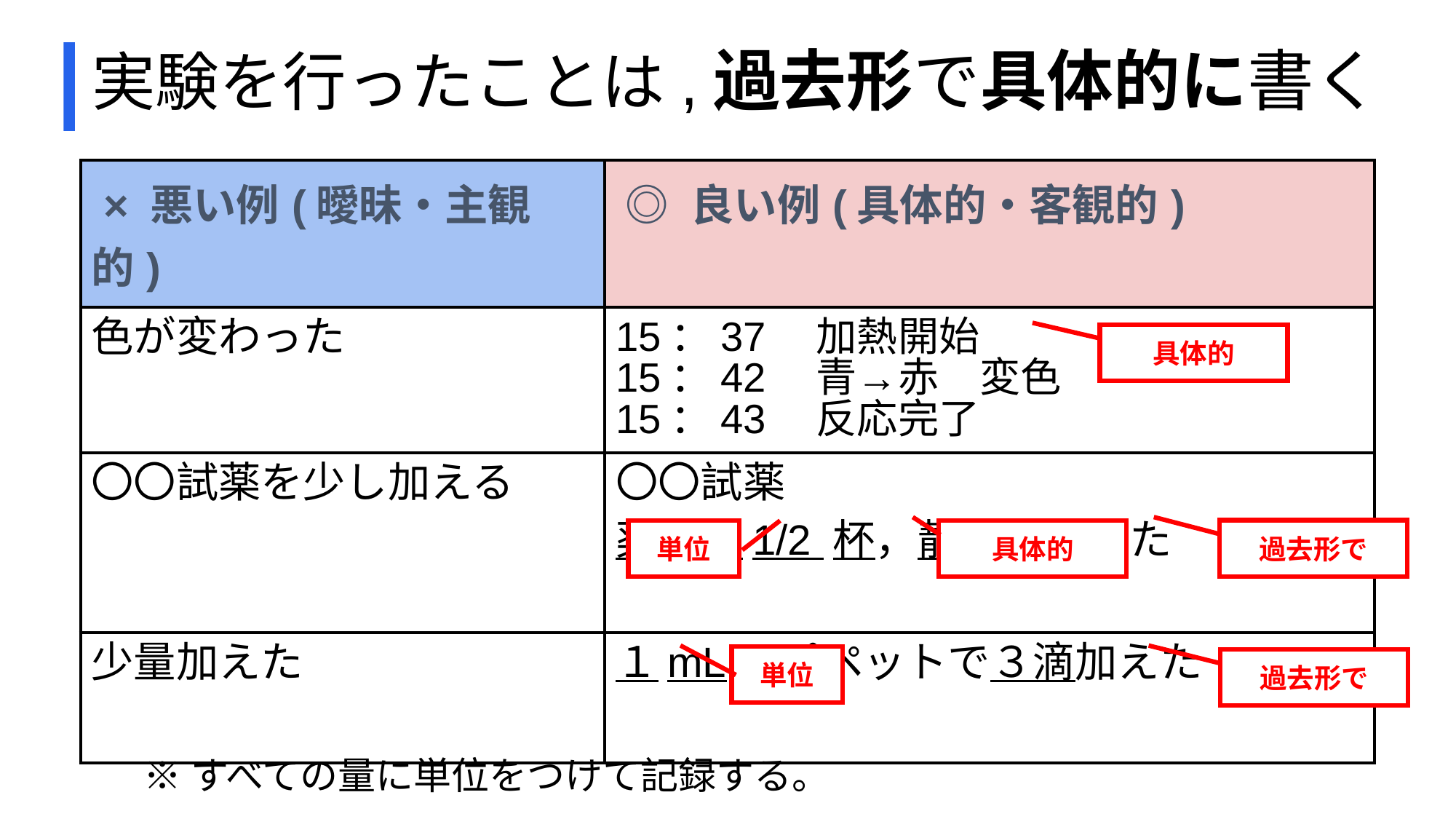

実験を行ったことは,過去形で具体的に書く
| × 悪い例(曖昧・主観的) | ◎ 良い例(具体的・客観的) |
| --- | --- |
| 色が変わった | 15：37　加熱開始　　　　　 15：42　青→赤　変色 15：43　反応完了 |
| 〇〇試薬を少し加える | 〇〇試薬 薬さじ1/2 杯，静かに加えた |
| 少量加えた | １mLのピペットで３滴加えた |
具体的
過去形で
具体的
単位
単位
過去形で
※すべての量に単位をつけて記録する。